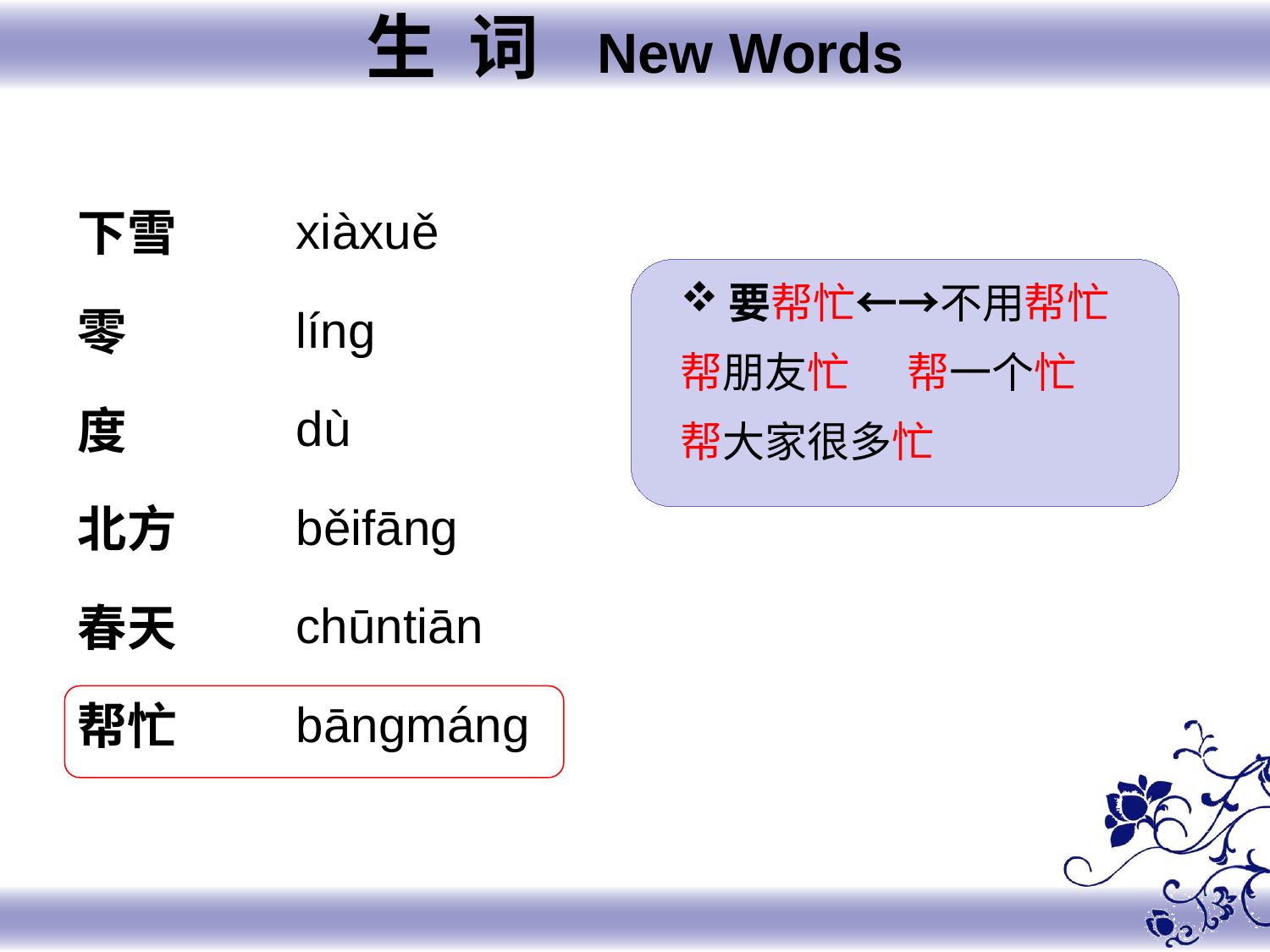

生  词   New Words
xiàxuě
línɡ
dù
běifānɡ
chūntiān
bānɡmánɡ

下雪
零
度
北方
春天
帮忙

要帮忙←→不用帮忙
帮朋友忙      帮一个忙
帮大家很多忙